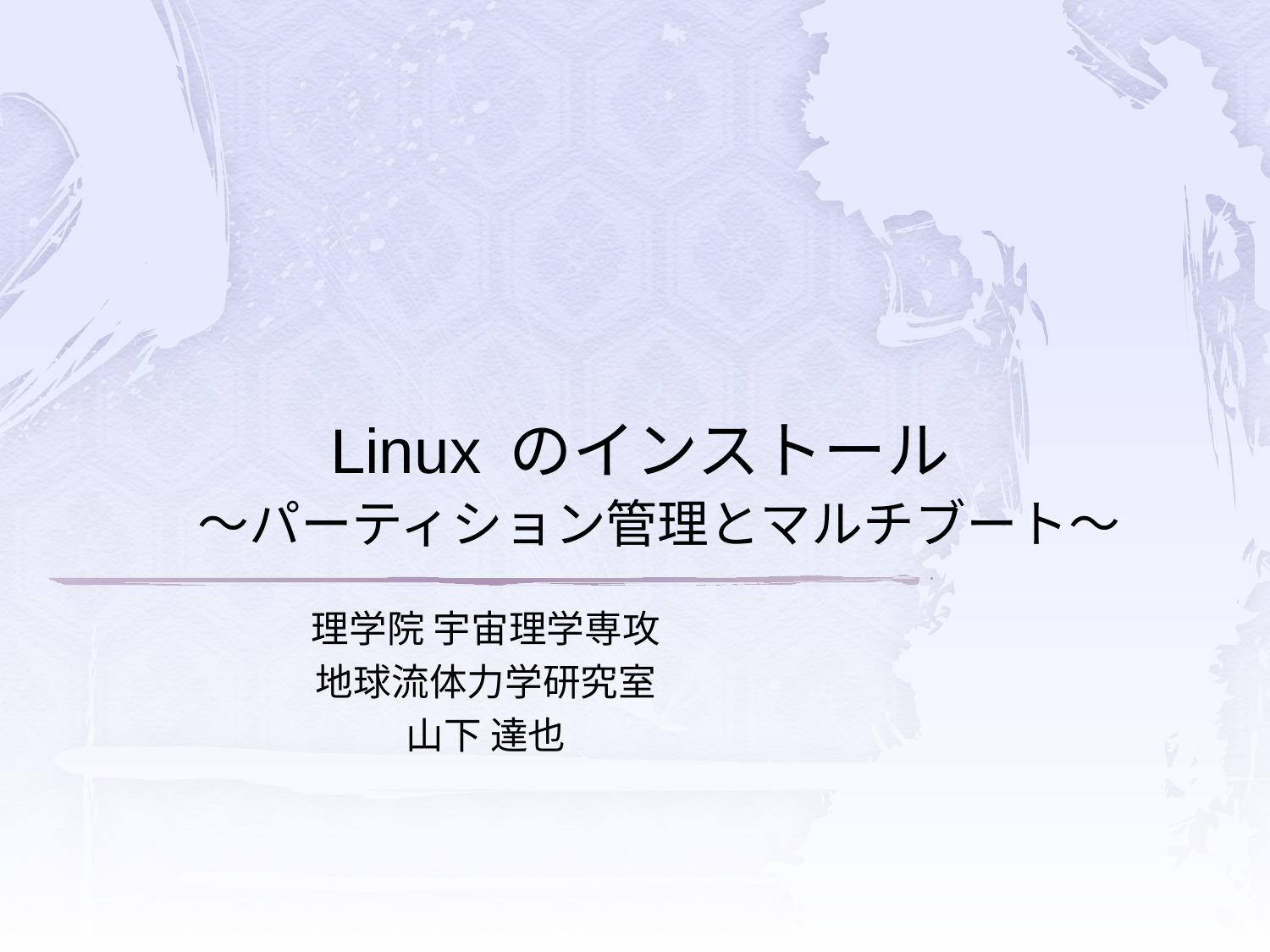

# Linux のインストール ～パーティション管理とマルチブート～
理学院 宇宙理学専攻
地球流体力学研究室
山下 達也